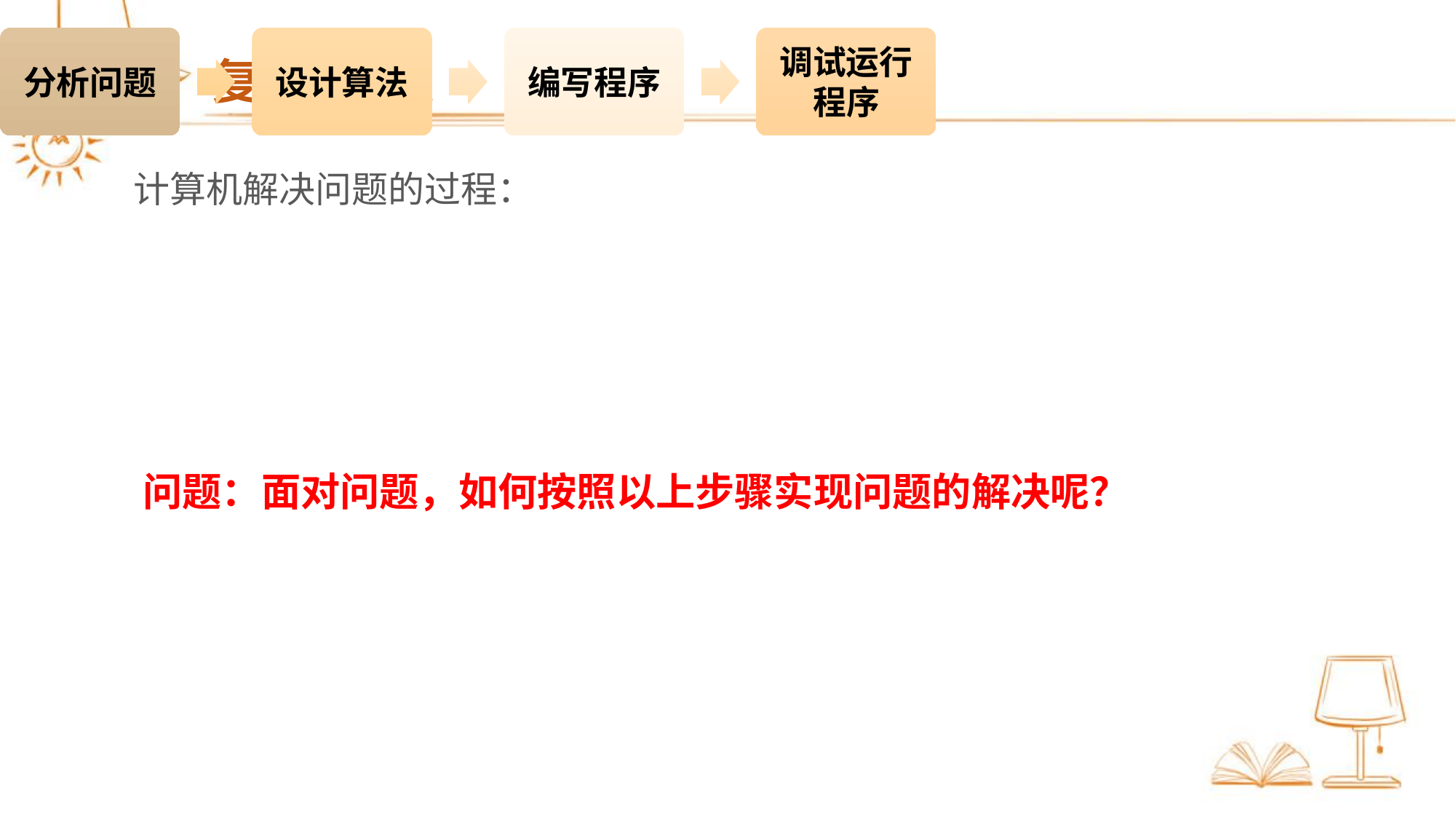

复习回顾
计算机解决问题的过程：
分析问题

设计算法

编写程序

调试运行程序
问题：面对问题，如何按照以上步骤实现问题的解决呢？